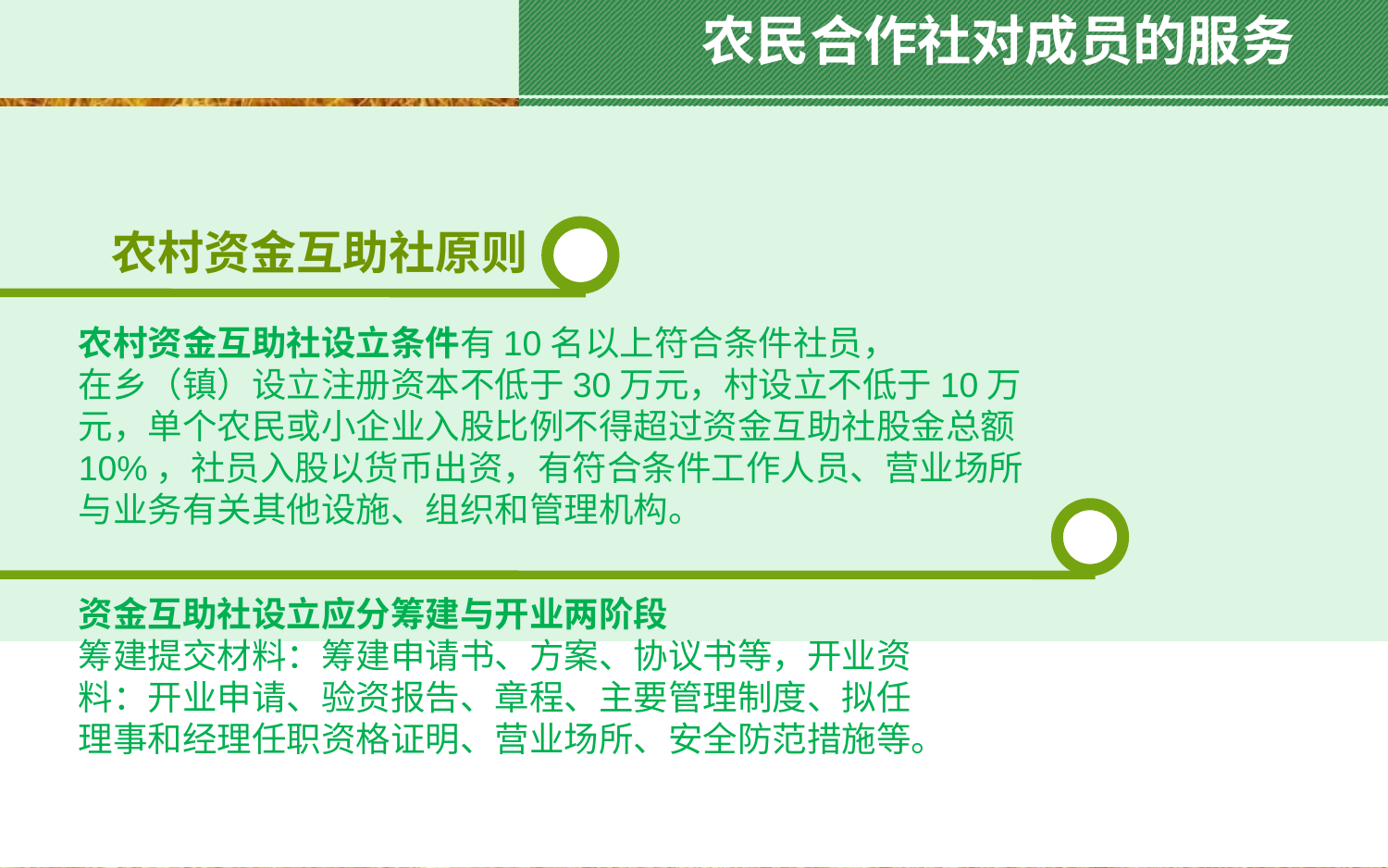

农民合作社对成员的服务
农村资金互助社原则

农村资金互助社设立条件有10名以上符合条件社员，
在乡（镇）设立注册资本不低于30万元，村设立不低于10万元，单个农民或小企业入股比例不得超过资金互助社股金总额10%，社员入股以货币出资，有符合条件工作人员、营业场所与业务有关其他设施、组织和管理机构。

资金互助社设立应分筹建与开业两阶段
筹建提交材料：筹建申请书、方案、协议书等，开业资料：开业申请、验资报告、章程、主要管理制度、拟任理事和经理任职资格证明、营业场所、安全防范措施等。